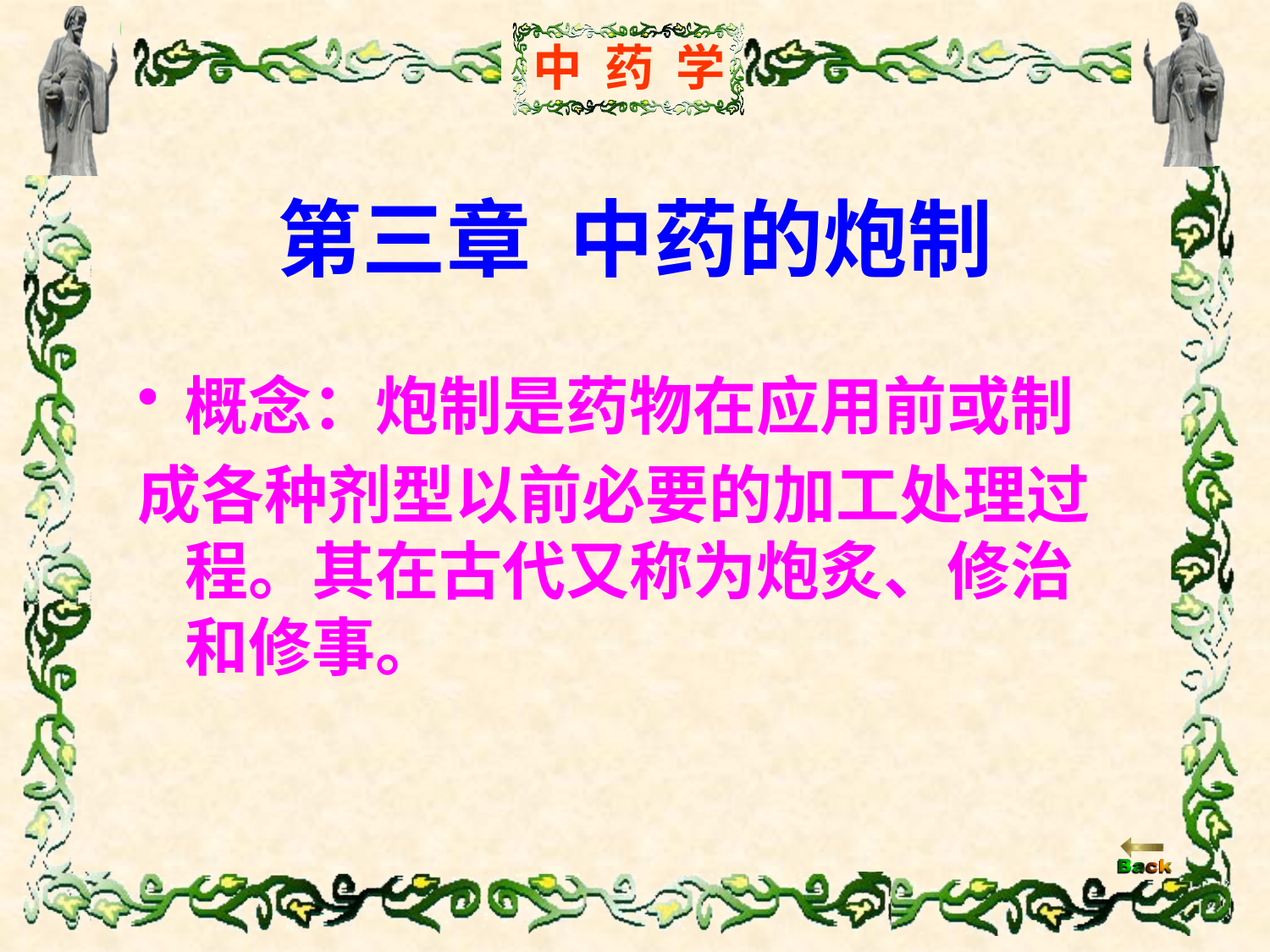

# 第三章  中药的炮制
概念：炮制是药物在应用前或制
成各种剂型以前必要的加工处理过程。其在古代又称为炮炙、修治和修事。